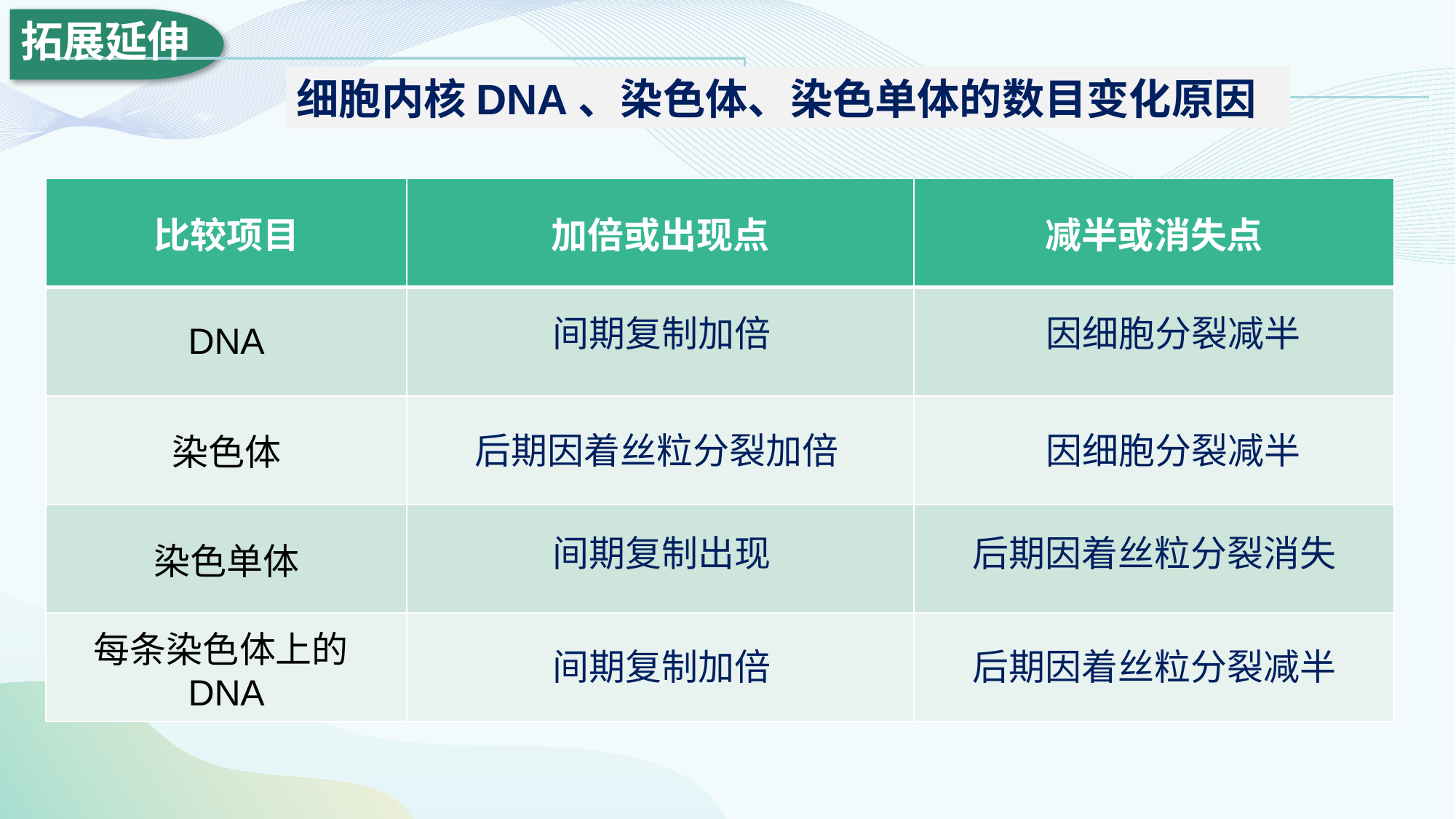

细胞内核DNA、染色体、染色单体的数目变化原因
| 比较项目 | 加倍或出现点 | 减半或消失点 |
| --- | --- | --- |
| DNA |  |  |
| 染色体 |  |  |
| 染色单体 |  |  |
| 每条染色体上的DNA |  |  |
间期复制加倍
因细胞分裂减半
后期因着丝粒分裂加倍
因细胞分裂减半
间期复制出现
后期因着丝粒分裂消失
间期复制加倍
后期因着丝粒分裂减半